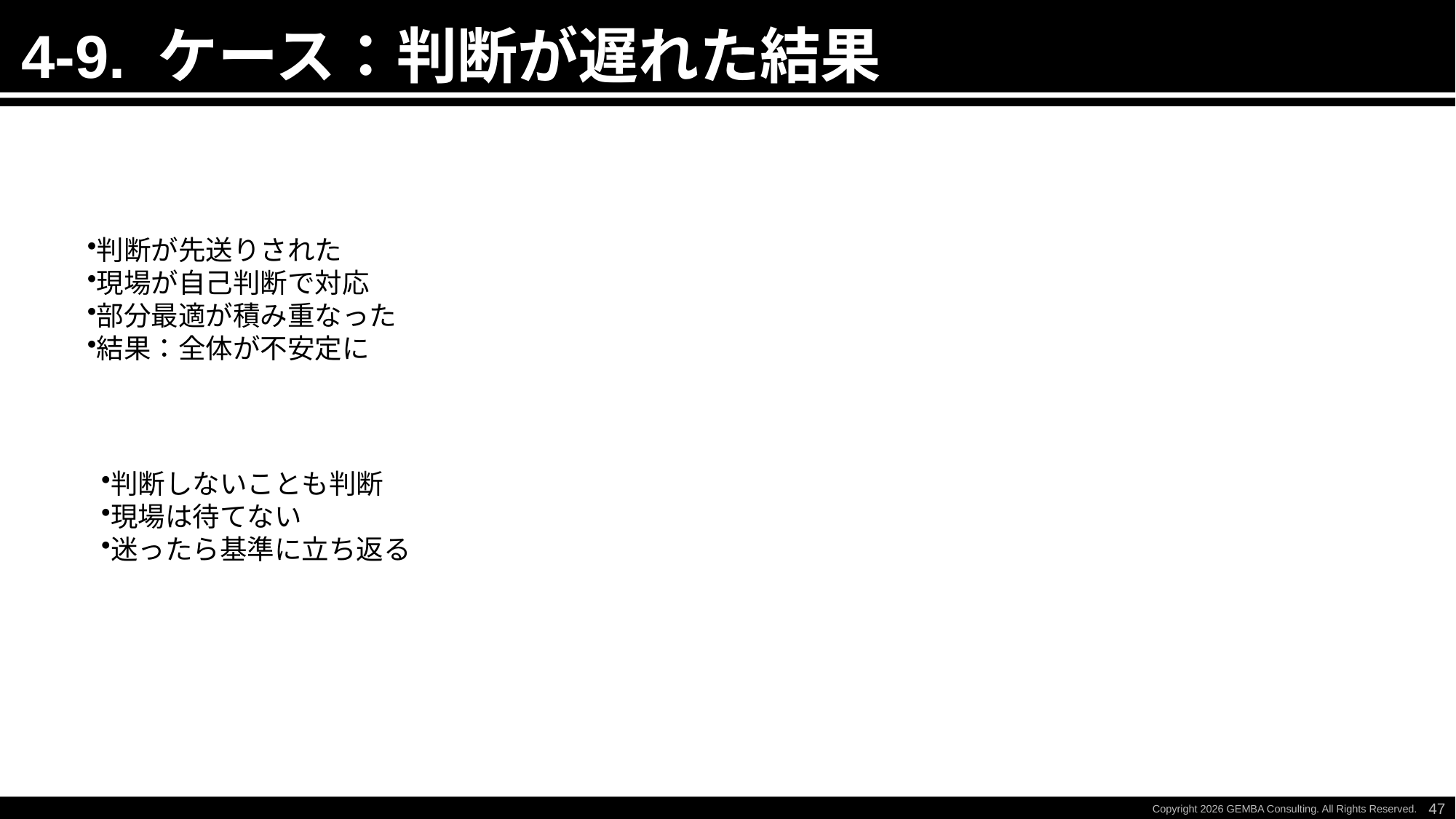

4-9. ケース：判断が遅れた結果
判断が先送りされた
現場が自己判断で対応
部分最適が積み重なった
結果：全体が不安定に
判断しないことも判断
現場は待てない
迷ったら基準に立ち返る
47